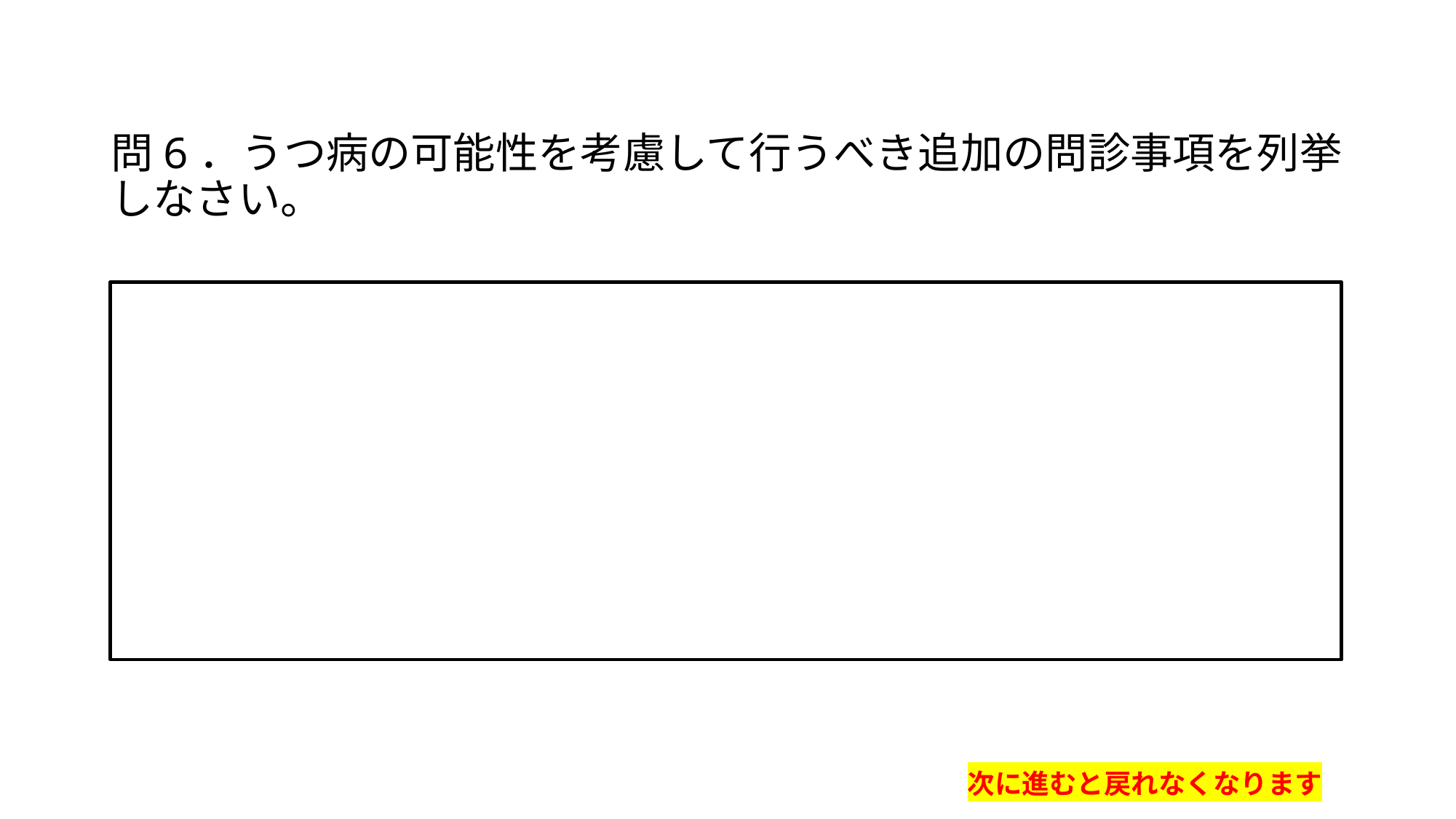

問6．うつ病の可能性を考慮して行うべき追加の問診事項を列挙しなさい。

次に進むと戻れなくなります